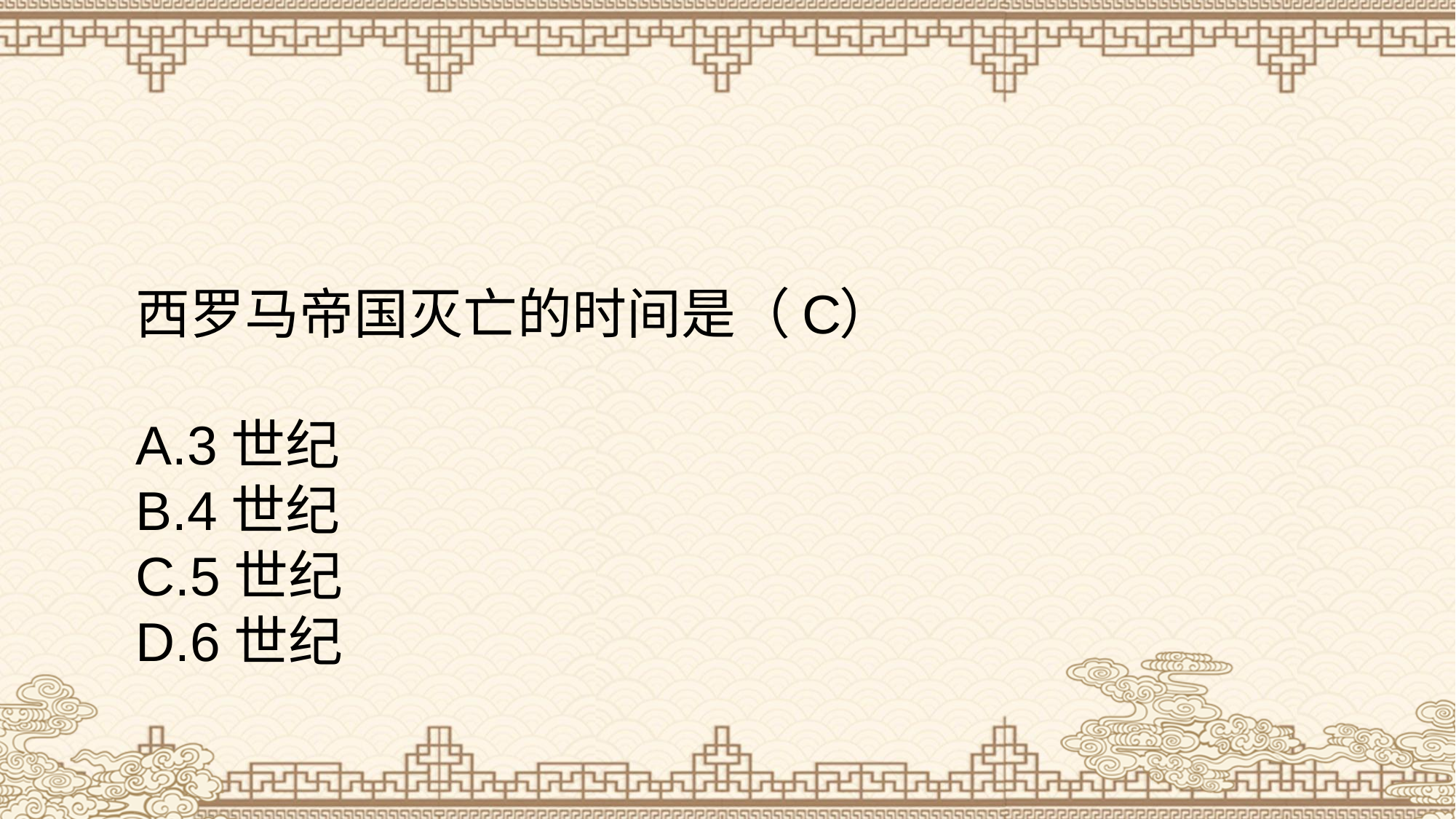

西罗马帝国灭亡的时间是（    ）

A.3世纪
B.4世纪
C.5世纪
D.6世纪

C